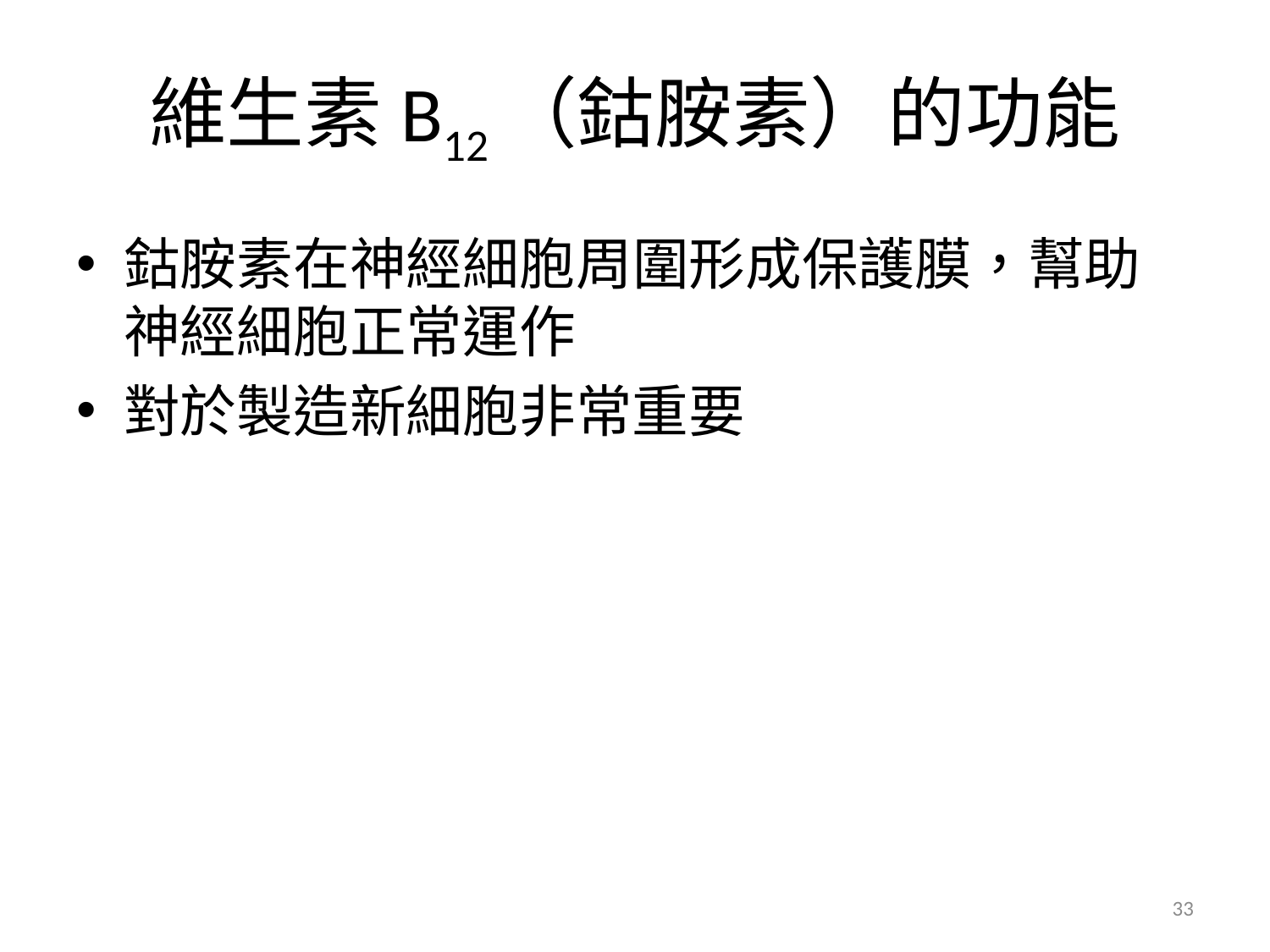

# 維生素B12（鈷胺素）的功能
鈷胺素在神經細胞周圍形成保護膜，幫助神經細胞正常運作
對於製造新細胞非常重要
33